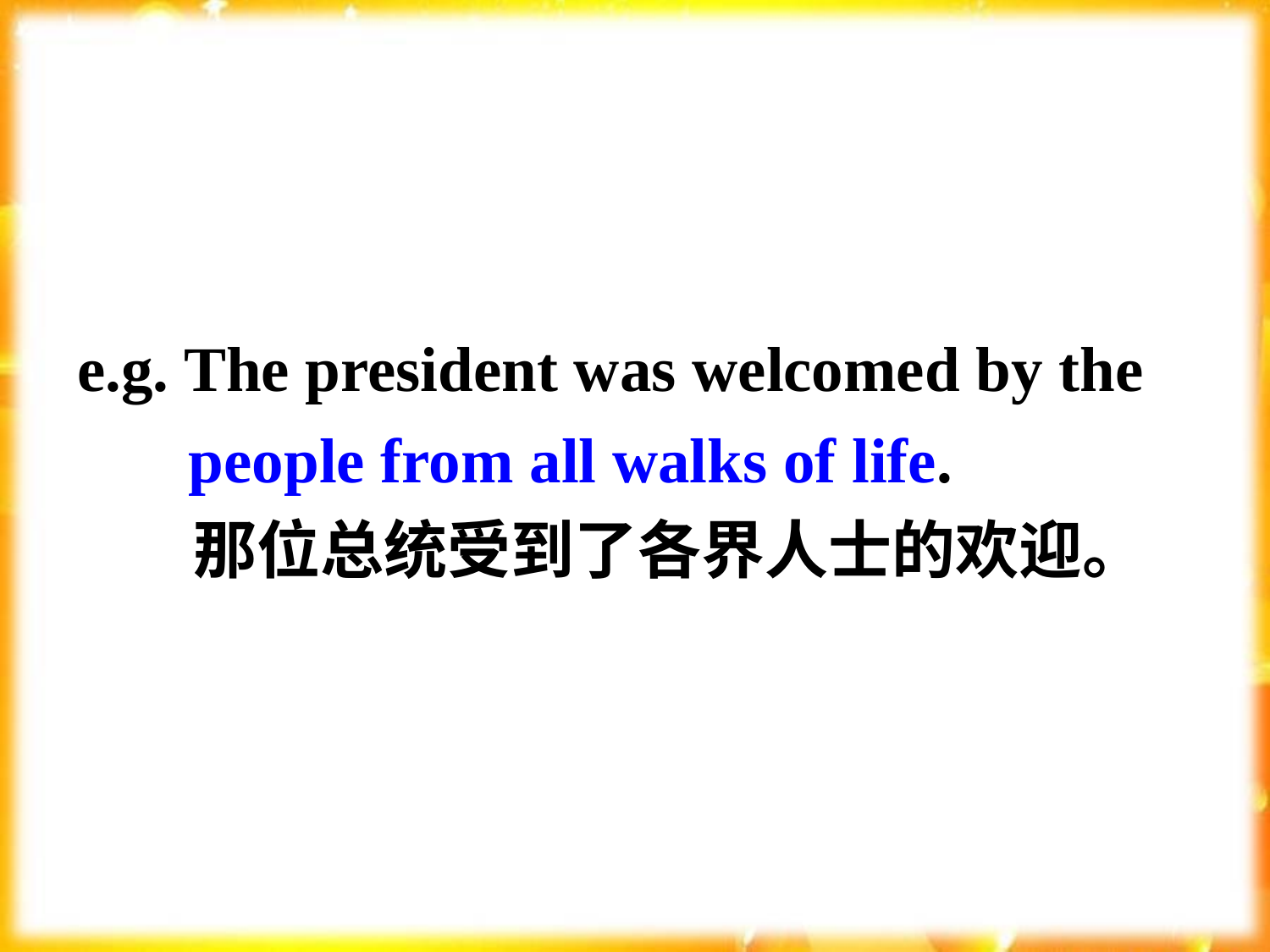

e.g. The president was welcomed by the
       people from all walks of life.
       那位总统受到了各界人士的欢迎。